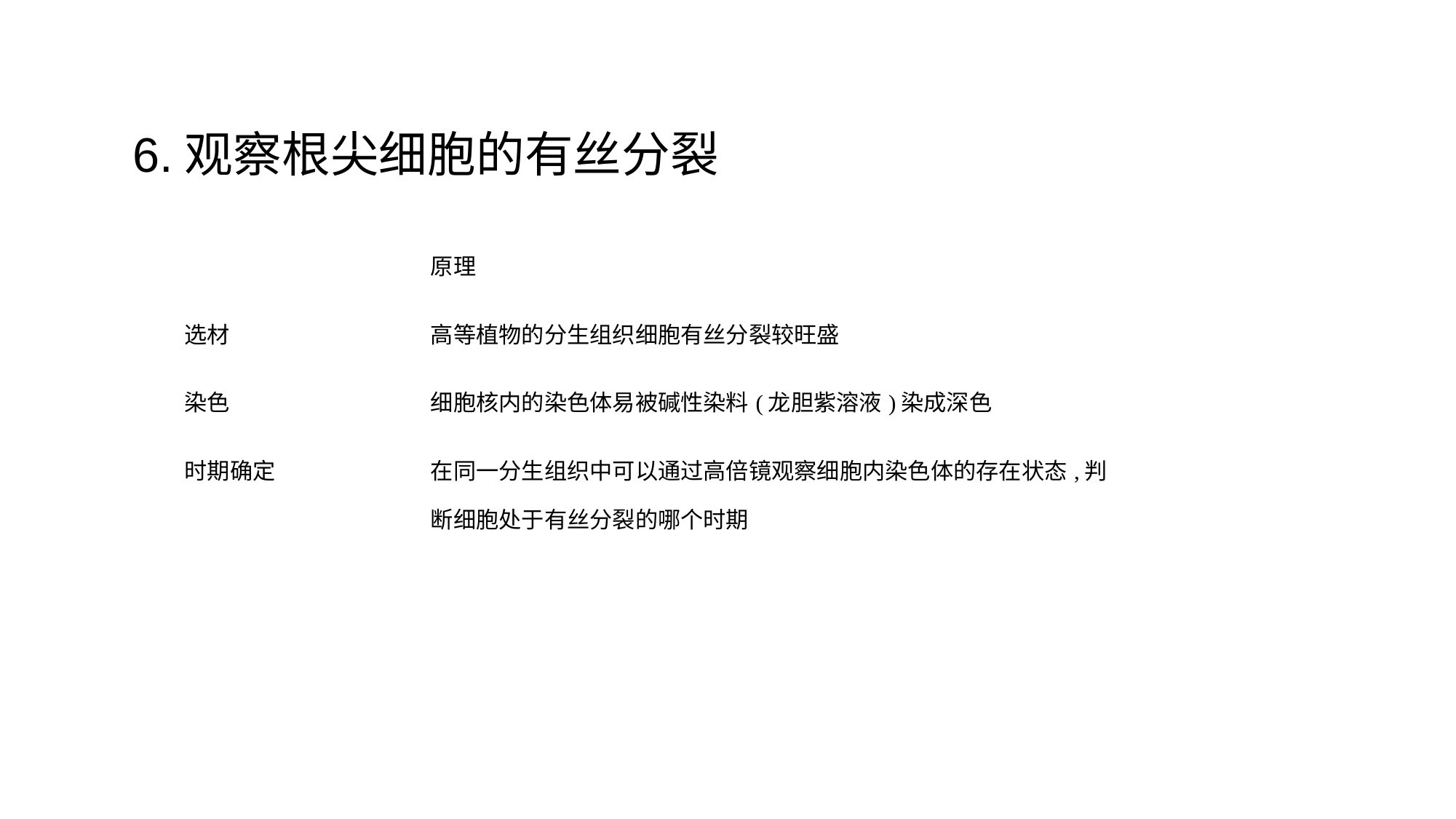

6.观察根尖细胞的有丝分裂
|  | 原理 |
| --- | --- |
| 选材 | 高等植物的分生组织细胞有丝分裂较旺盛 |
| 染色 | 细胞核内的染色体易被碱性染料(龙胆紫溶液)染成深色 |
| 时期确定 | 在同一分生组织中可以通过高倍镜观察细胞内染色体的存在状态,判 断细胞处于有丝分裂的哪个时期 |